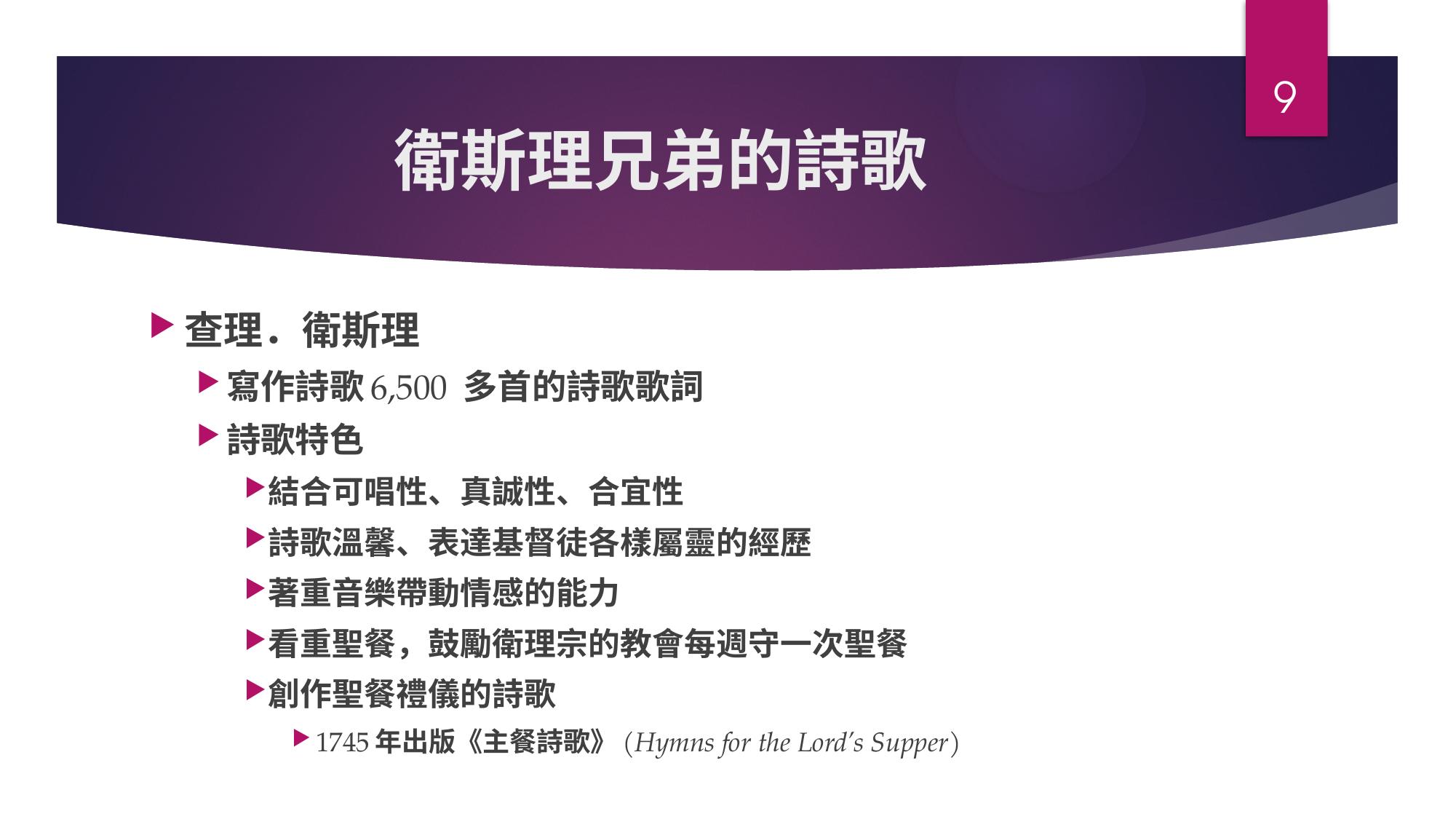

9
# 衛斯理兄弟的詩歌
查理．衛斯理
寫作詩歌6,500 多首的詩歌歌詞
詩歌特色
結合可唱性、真誠性、合宜性
詩歌溫馨、表達基督徒各樣屬靈的經歷
著重音樂帶動情感的能力
看重聖餐，鼓勵衛理宗的教會每週守一次聖餐
創作聖餐禮儀的詩歌
1745年出版《主餐詩歌》(Hymns for the Lord’s Supper)